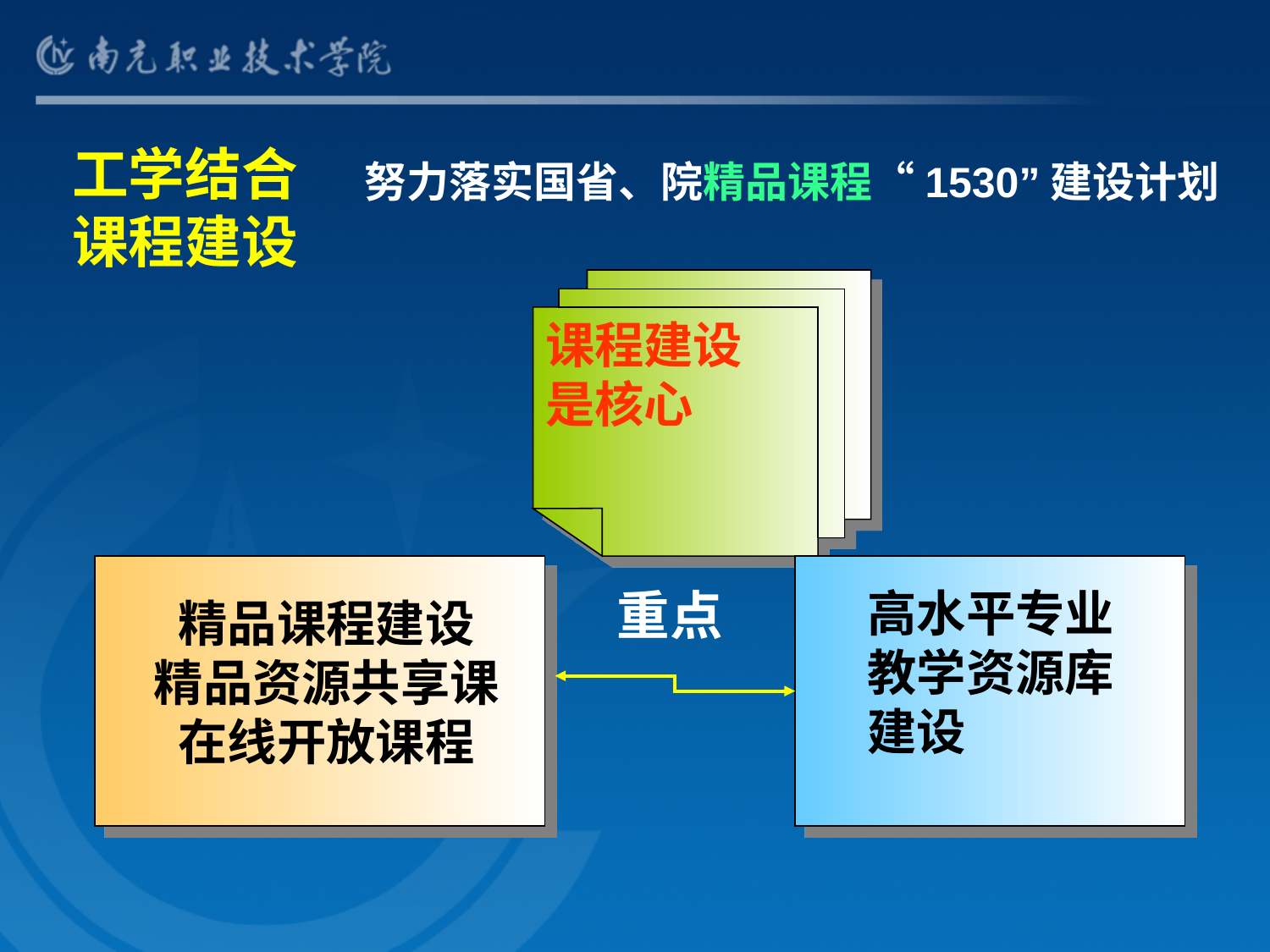

工学结合课程建设
努力落实国省、院精品课程“1530”建设计划

课程建设
是核心

重点
高水平专业教学资源库建设

精品课程建设
精品资源共享课
在线开放课程